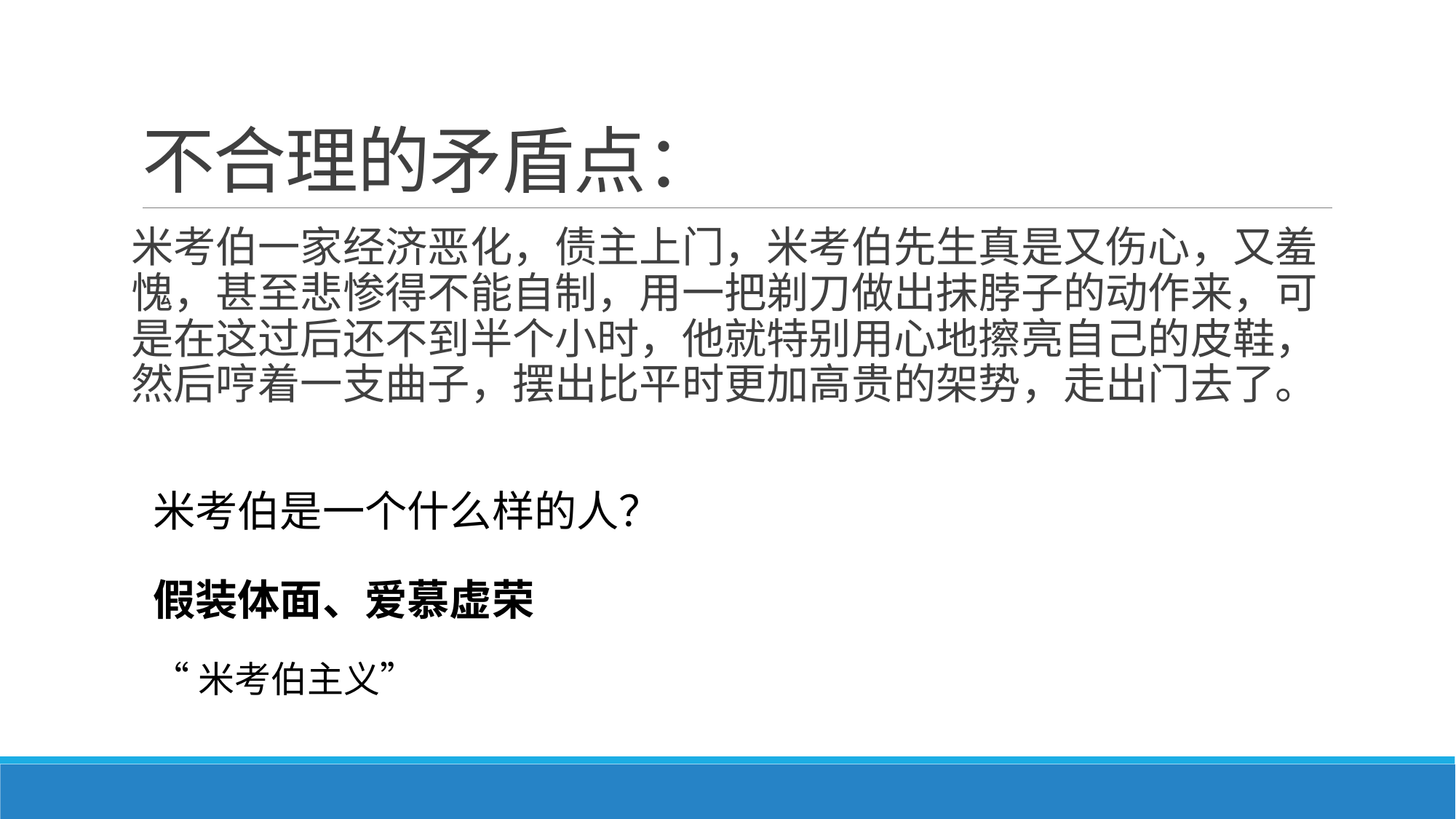

# 不合理的矛盾点：
米考伯一家经济恶化，债主上门，米考伯先生真是又伤心，又羞愧，甚至悲惨得不能自制，用一把剃刀做出抹脖子的动作来，可是在这过后还不到半个小时，他就特别用心地擦亮自己的皮鞋，然后哼着一支曲子，摆出比平时更加高贵的架势，走出门去了。
米考伯是一个什么样的人？
假装体面、爱慕虚荣

“米考伯主义”